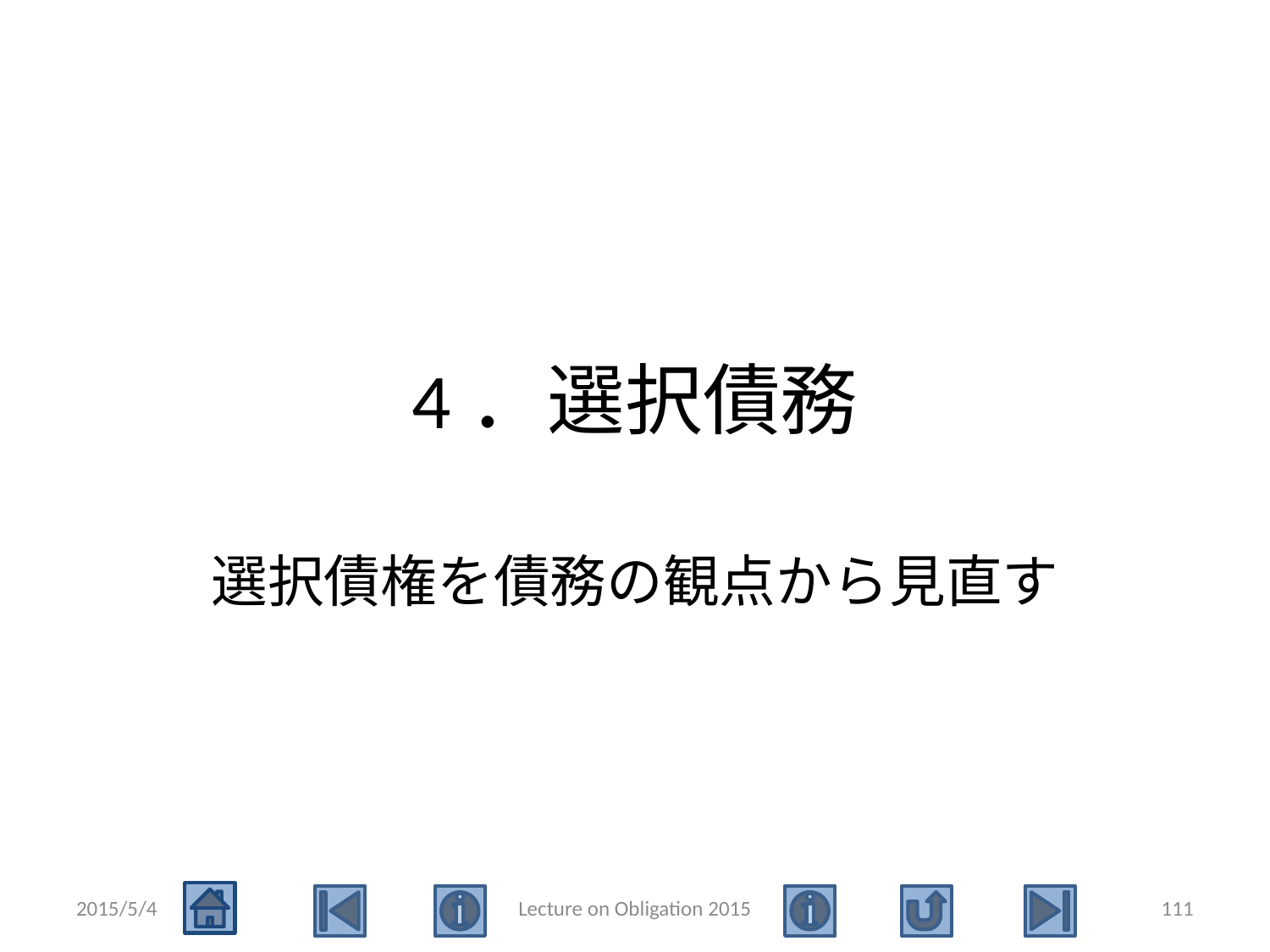

# 4．選択債務
選択債権を債務の観点から見直す
2015/5/4
Lecture on Obligation 2015
111